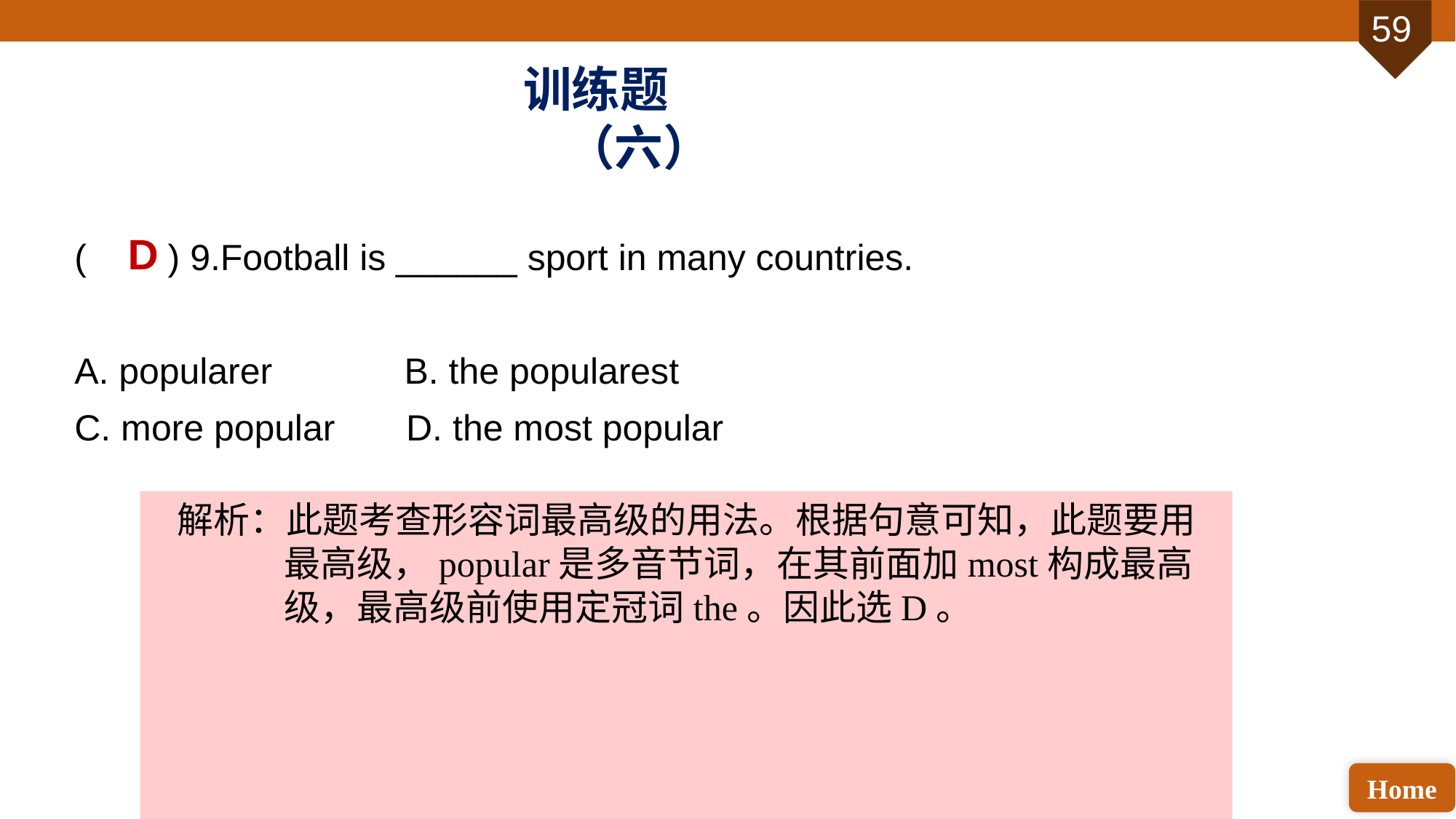

训练题（六）
(        ) 9.Football is ______ sport in many countries.

A. popularer             B. the popularest
C. more popular       D. the most popular
D

解析：此题考查形容词最高级的用法。根据句意可知，此题要用最高级，popular是多音节词，在其前面加most构成最高级，最高级前使用定冠词the。因此选D。